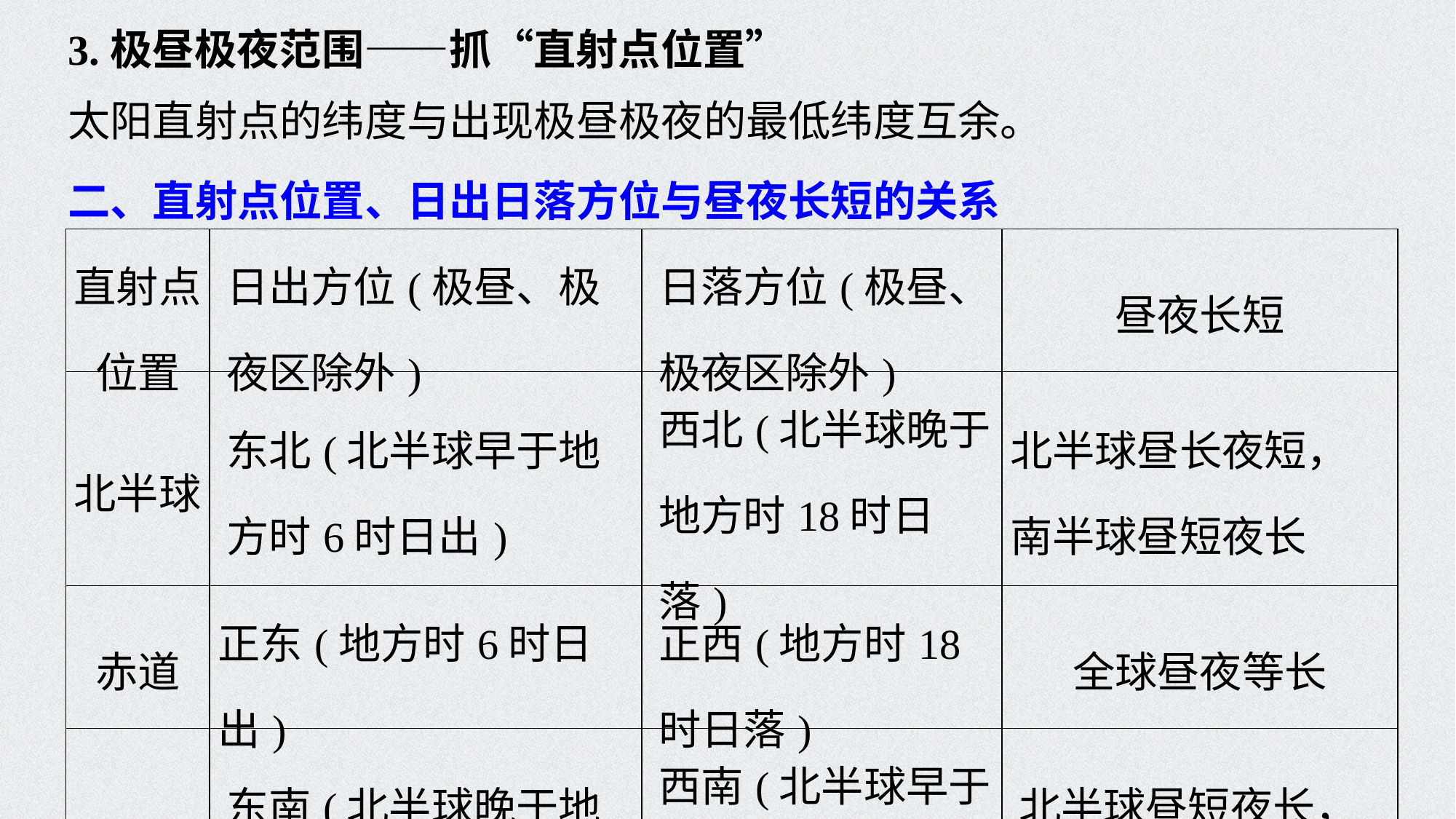

3.极昼极夜范围——抓“直射点位置”
太阳直射点的纬度与出现极昼极夜的最低纬度互余。
二、直射点位置、日出日落方位与昼夜长短的关系
| 直射点位置 | 日出方位(极昼、极夜区除外) | 日落方位(极昼、极夜区除外) | 昼夜长短 |
| --- | --- | --- | --- |
| 北半球 | 东北(北半球早于地方时6时日出) | 西北(北半球晚于地方时18时日落) | 北半球昼长夜短，南半球昼短夜长 |
| 赤道 | 正东(地方时6时日出) | 正西(地方时18时日落) | 全球昼夜等长 |
| 南半球 | 东南(北半球晚于地方时6时日出) | 西南(北半球早于地方时18时日落) | 北半球昼短夜长，南半球昼长夜短 |